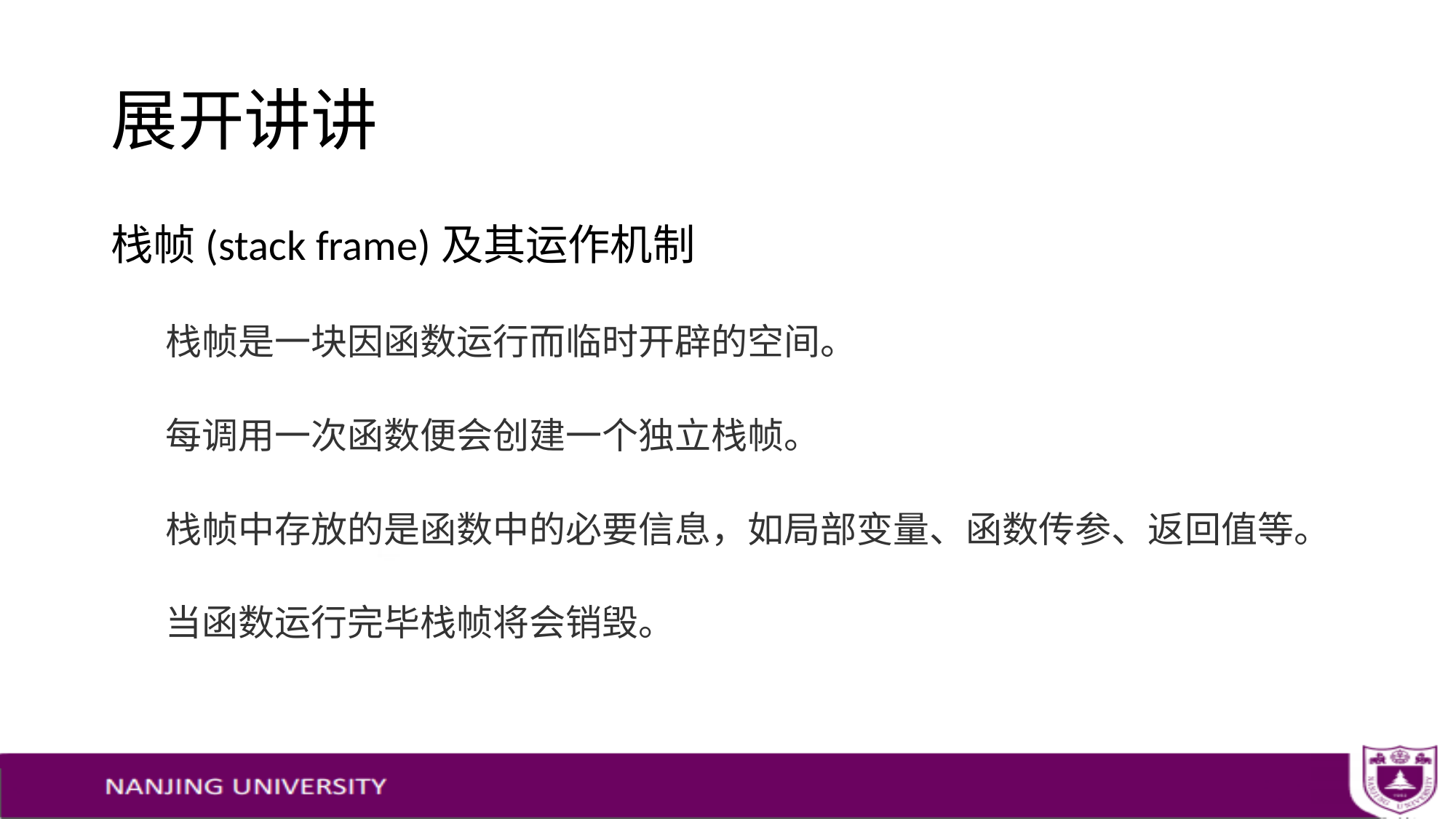

# 展开讲讲
栈帧(stack frame)及其运作机制

栈帧是一块因函数运行而临时开辟的空间。

每调用一次函数便会创建一个独立栈帧。

栈帧中存放的是函数中的必要信息，如局部变量、函数传参、返回值等。

当函数运行完毕栈帧将会销毁。